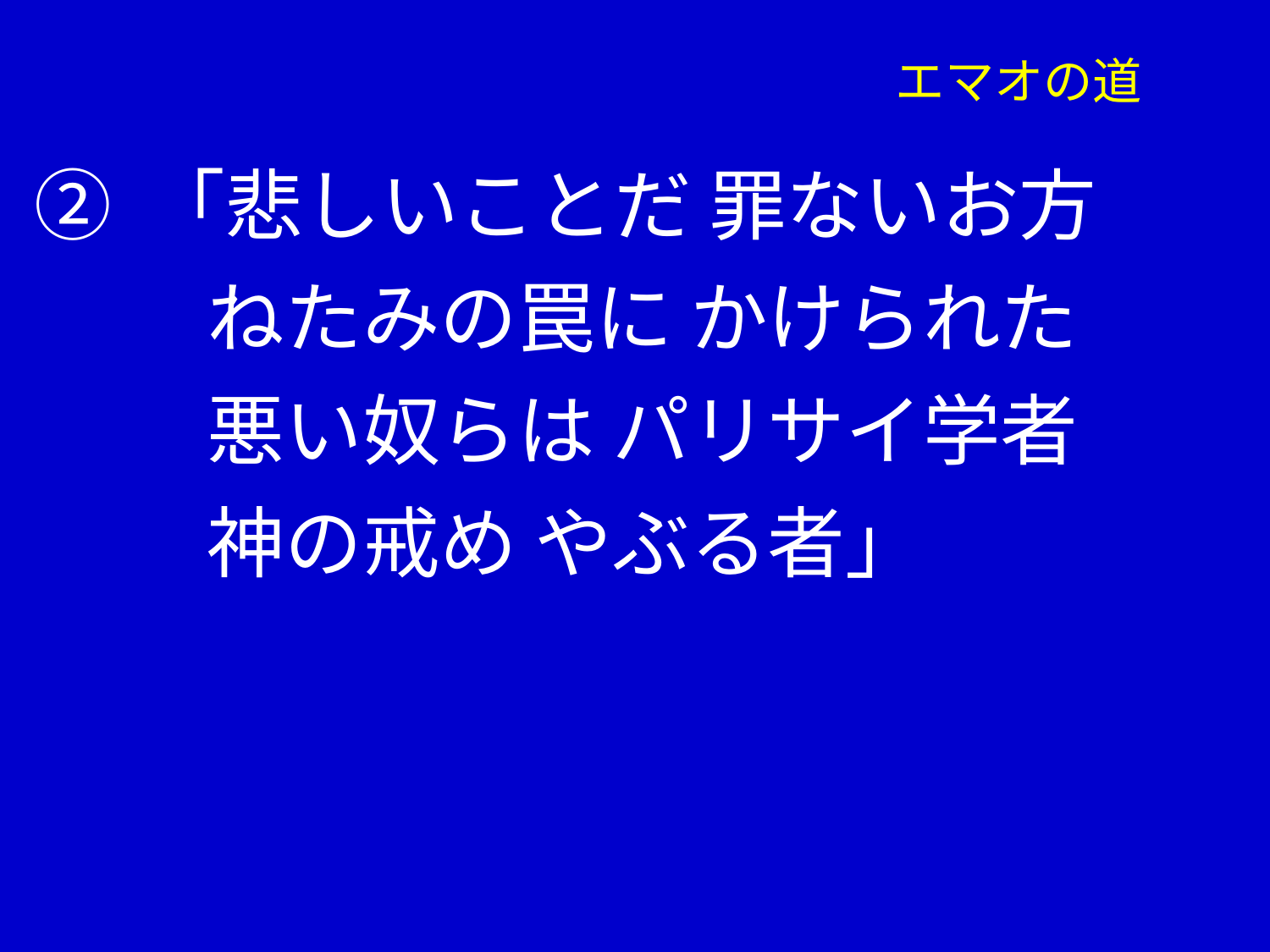

# エマオの道
② 「悲しいことだ 罪ないお方
　　 ねたみの罠に かけられた
　　 悪い奴らは パリサイ学者
　　 神の戒め やぶる者」